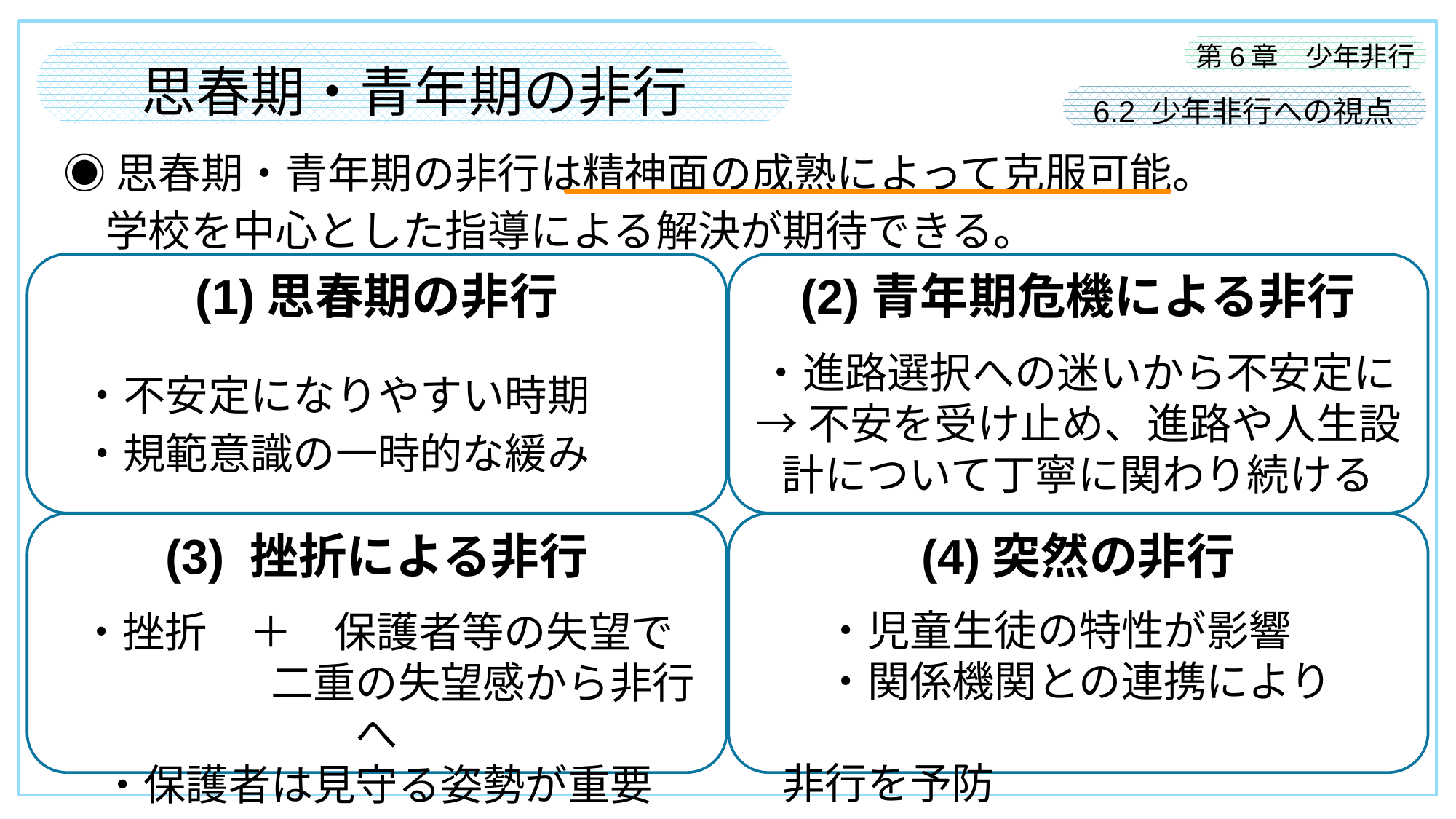

第6章　少年非行

思春期・青年期の非行

6.2 少年非行への視点
◉思春期・青年期の非行は精神面の成熟によって克服可能。
　学校を中心とした指導による解決が期待できる。
(1)思春期の非行

　・不安定になりやすい時期
　・規範意識の一時的な緩み
(2)青年期危機による非行

・進路選択への迷いから不安定に
→不安を受け止め、進路や人生設計について丁寧に関わり続ける
(3) 挫折による非行

・挫折　＋　保護者等の失望で
　　　　　二重の失望感から非行へ
・保護者は見守る姿勢が重要
(4)突然の非行

　　・児童生徒の特性が影響
　　・関係機関との連携により
　　　　　　　　　　　　　　　　非行を予防